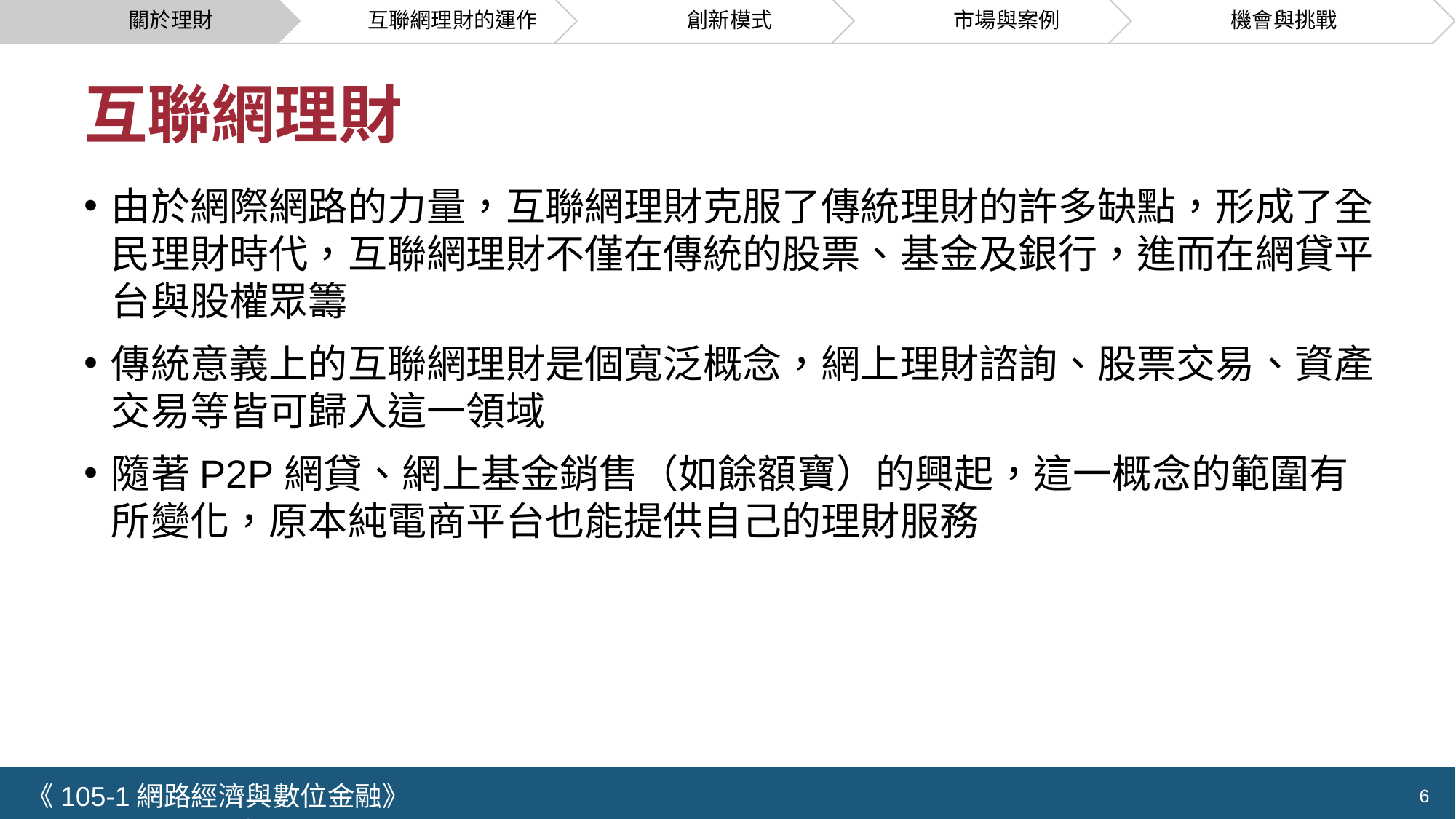

關於理財
互聯網理財的運作
創新模式
市場與案例
機會與挑戰
# 互聯網理財
由於網際網路的力量，互聯網理財克服了傳統理財的許多缺點，形成了全民理財時代，互聯網理財不僅在傳統的股票、基金及銀行，進而在網貸平台與股權眾籌
傳統意義上的互聯網理財是個寬泛概念，網上理財諮詢、股票交易、資產交易等皆可歸入這一領域
隨著P2P網貸、網上基金銷售（如餘額寶）的興起，這一概念的範圍有所變化，原本純電商平台也能提供自己的理財服務
《105-1網路經濟與數位金融》                                                                                                                                             NCTU.IIM.IEBI Lab
6